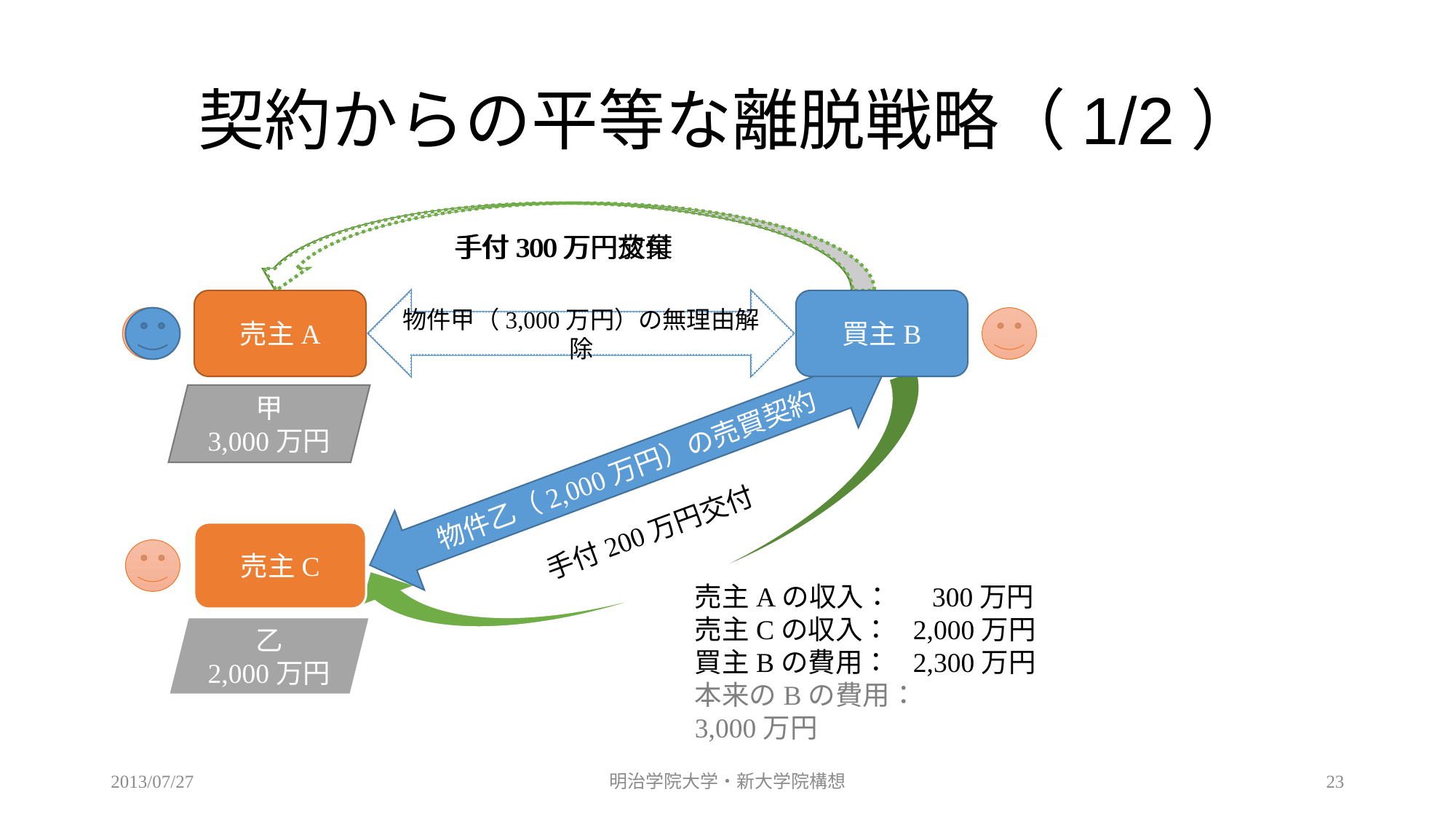

# 契約からの平等な離脱戦略（1/2）
手付300万円交付
手付300万円放棄
売主A
物件甲（3,000万円）の売買契約
物件甲（3,000万円）の無理由解除
買主B

甲
3,000万円
物件乙（2,000万円）の売買契約
手付200万円交付
売主C

売主Aの収入：	  300万円
売主Cの収入：	2,000万円
買主Bの費用：	2,300万円
本来のBの費用：	3,000万円
乙
2,000万円
2013/07/27
明治学院大学・新大学院構想
23